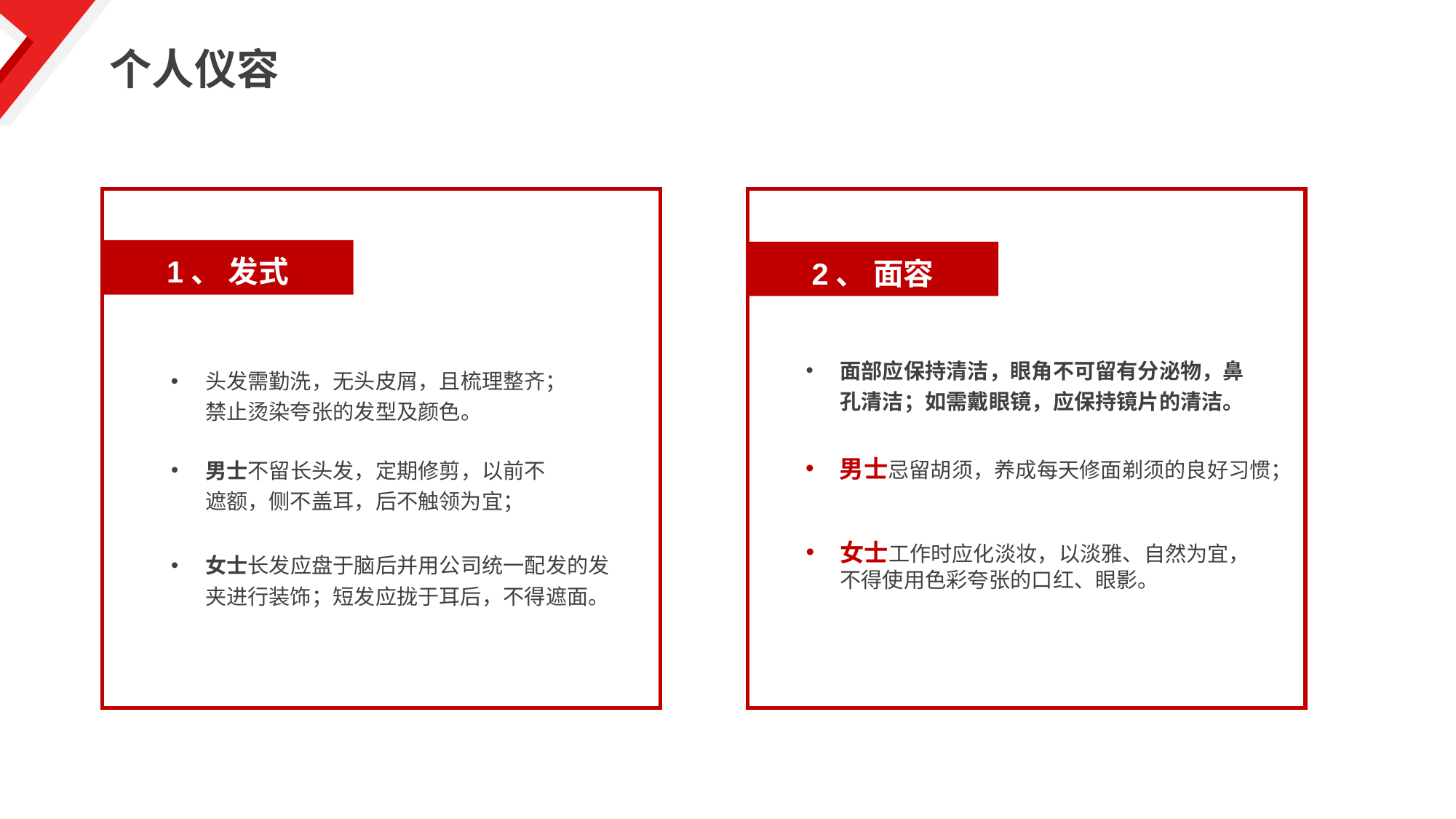

个人仪容

1、 发式
头发需勤洗，无头皮屑，且梳理整齐；禁止烫染夸张的发型及颜色。
男士不留长头发，定期修剪，以前不遮额，侧不盖耳，后不触领为宜；
女士长发应盘于脑后并用公司统一配发的发夹进行装饰；短发应拢于耳后，不得遮面。

2、 面容
面部应保持清洁，眼角不可留有分泌物，鼻孔清洁；如需戴眼镜，应保持镜片的清洁。
男士忌留胡须，养成每天修面剃须的良好习惯；
女士工作时应化淡妆，以淡雅、自然为宜，不得使用色彩夸张的口红、眼影。